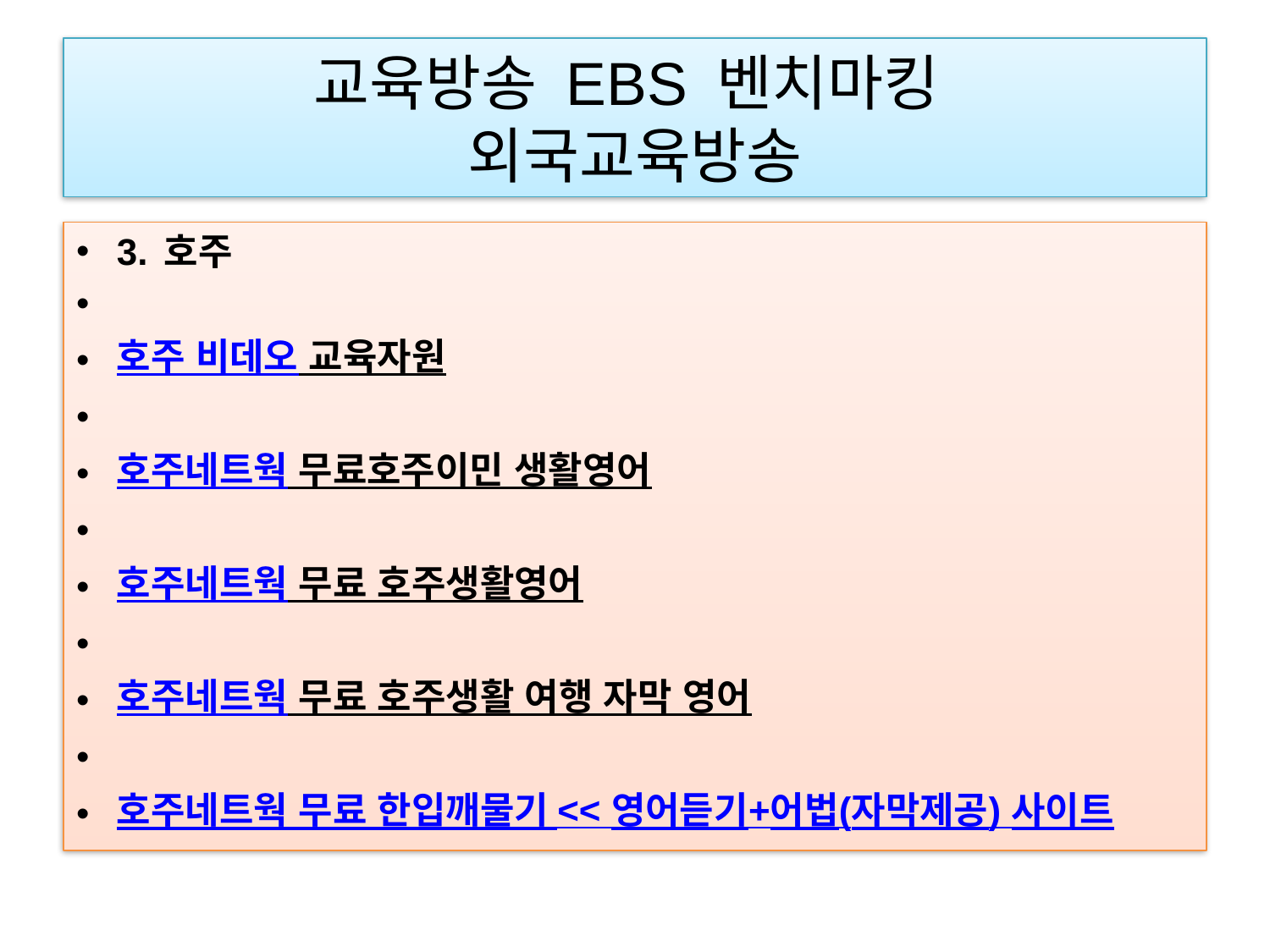

# 교육방송 EBS 벤치마킹 외국교육방송
3. 호주

호주 비데오 교육자원

호주네트웍 무료호주이민 생활영어

호주네트웍 무료 호주생활영어

호주네트웍 무료 호주생활 여행 자막 영어

호주네트웍 무료 한입깨물기 << 영어듣기+어법(자막제공) 사이트